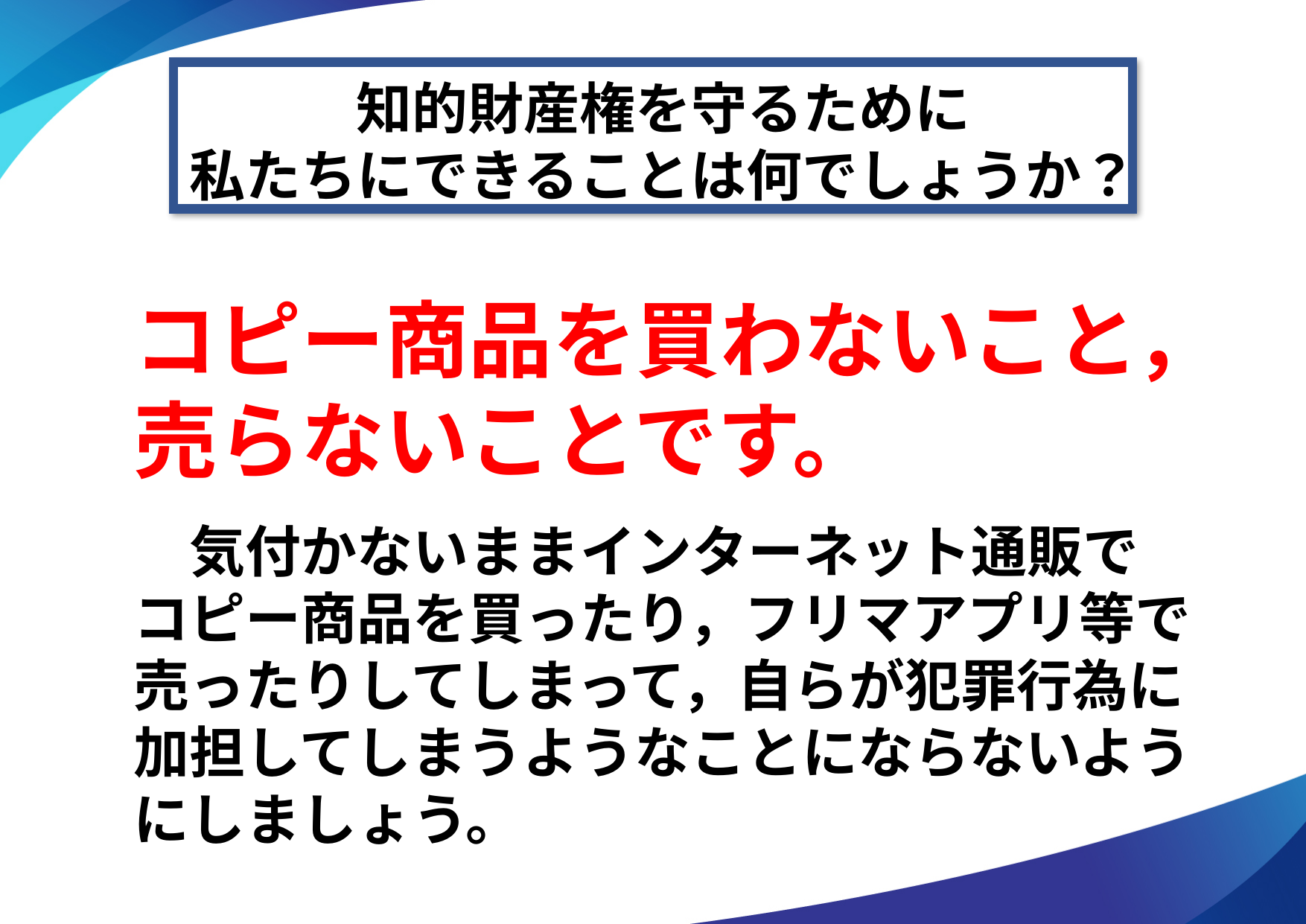

知的財産権を守るために
私たちにできることは何でしょうか？
コピー商品を買わないこと，売らないことです。
　気付かないままインターネット通販でコピー商品を買ったり，フリマアプリ等で売ったりしてしまって，自らが犯罪行為に加担してしまうようなことにならないようにしましょう。